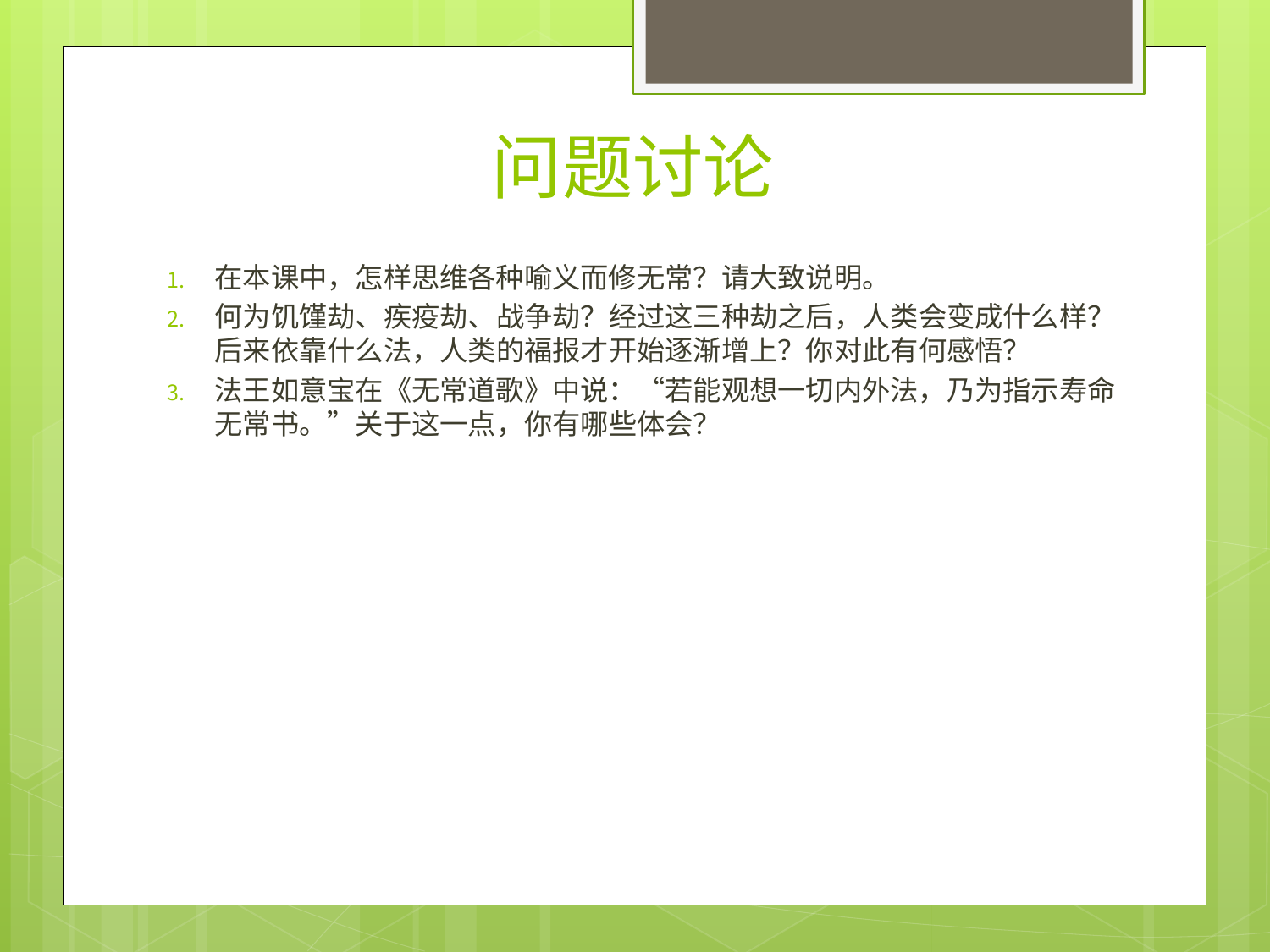

# 问题讨论

在本课中，怎样思维各种喻义而修无常？请大致说明。
何为饥馑劫、疾疫劫、战争劫？经过这三种劫之后，人类会变成什么样？后来依靠什么法，人类的福报才开始逐渐增上？你对此有何感悟？
法王如意宝在《无常道歌》中说：“若能观想一切内外法，乃为指示寿命无常书。”关于这一点，你有哪些体会？